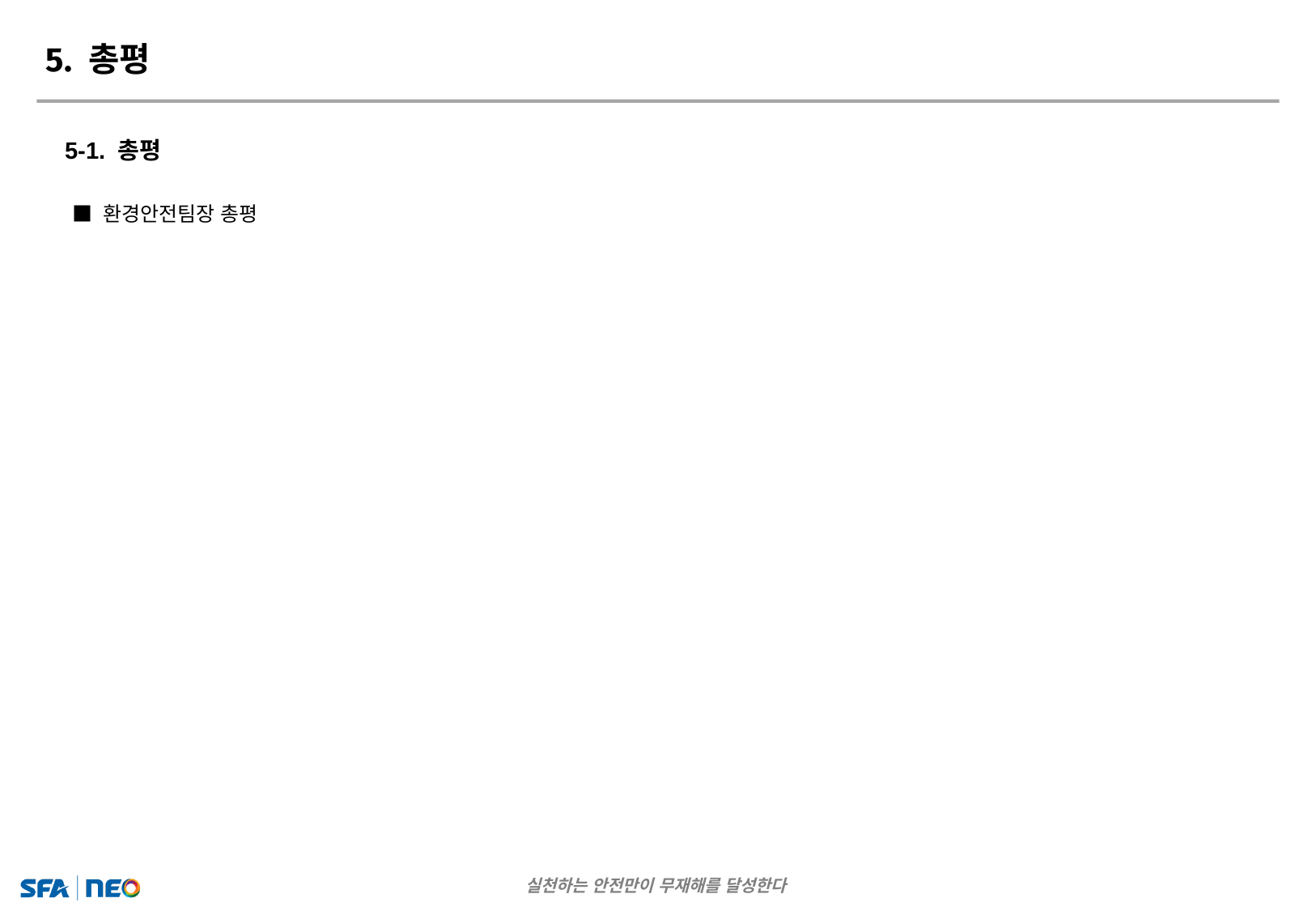

5. 총평
5-1. 총평
■ 환경안전팀장 총평